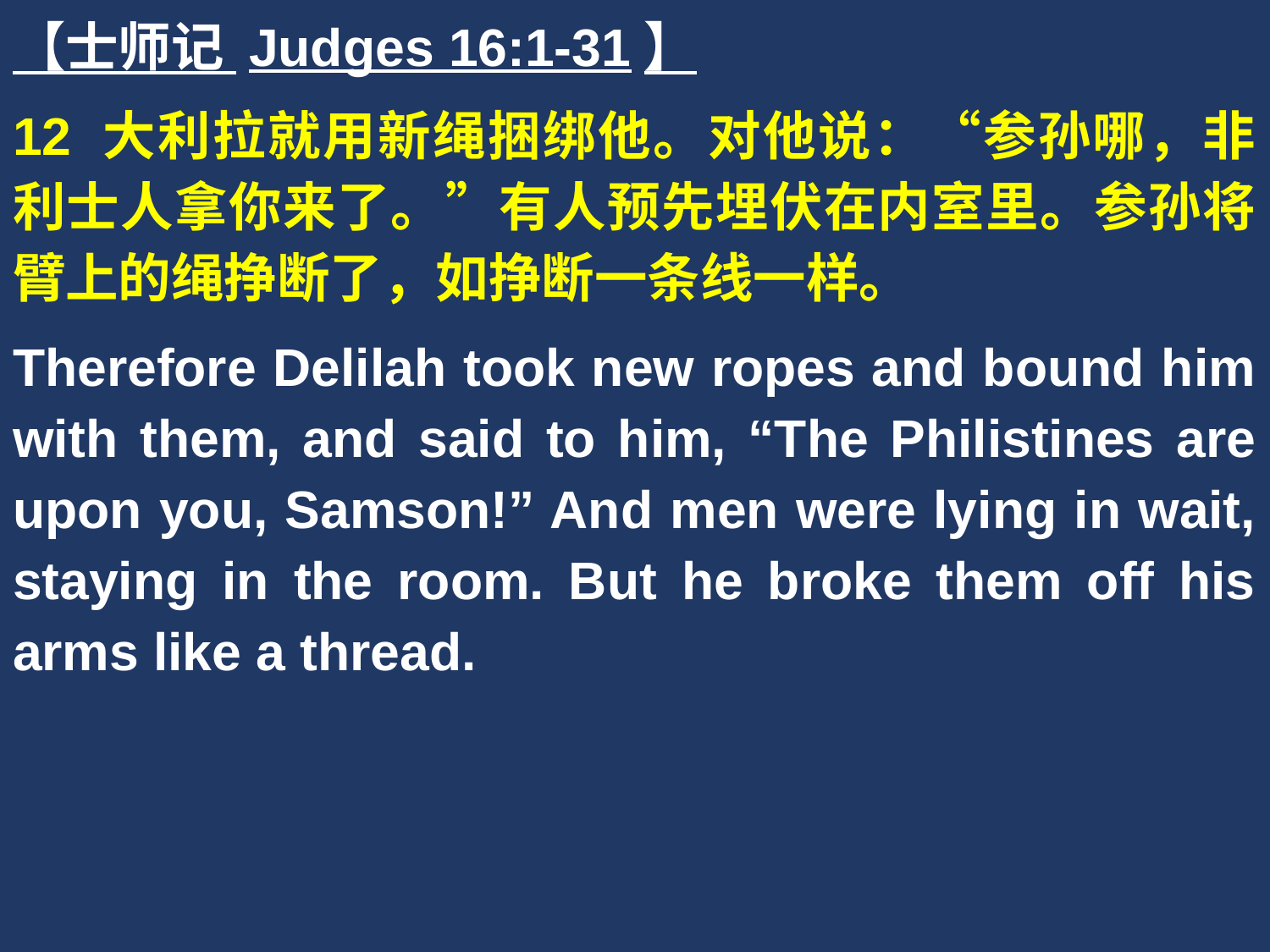

【士师记 Judges 16:1-31】
12 大利拉就用新绳捆绑他。对他说：“参孙哪，非利士人拿你来了。”有人预先埋伏在内室里。参孙将臂上的绳挣断了，如挣断一条线一样。
Therefore Delilah took new ropes and bound him with them, and said to him, “The Philistines are upon you, Samson!” And men were lying in wait, staying in the room. But he broke them off his arms like a thread.